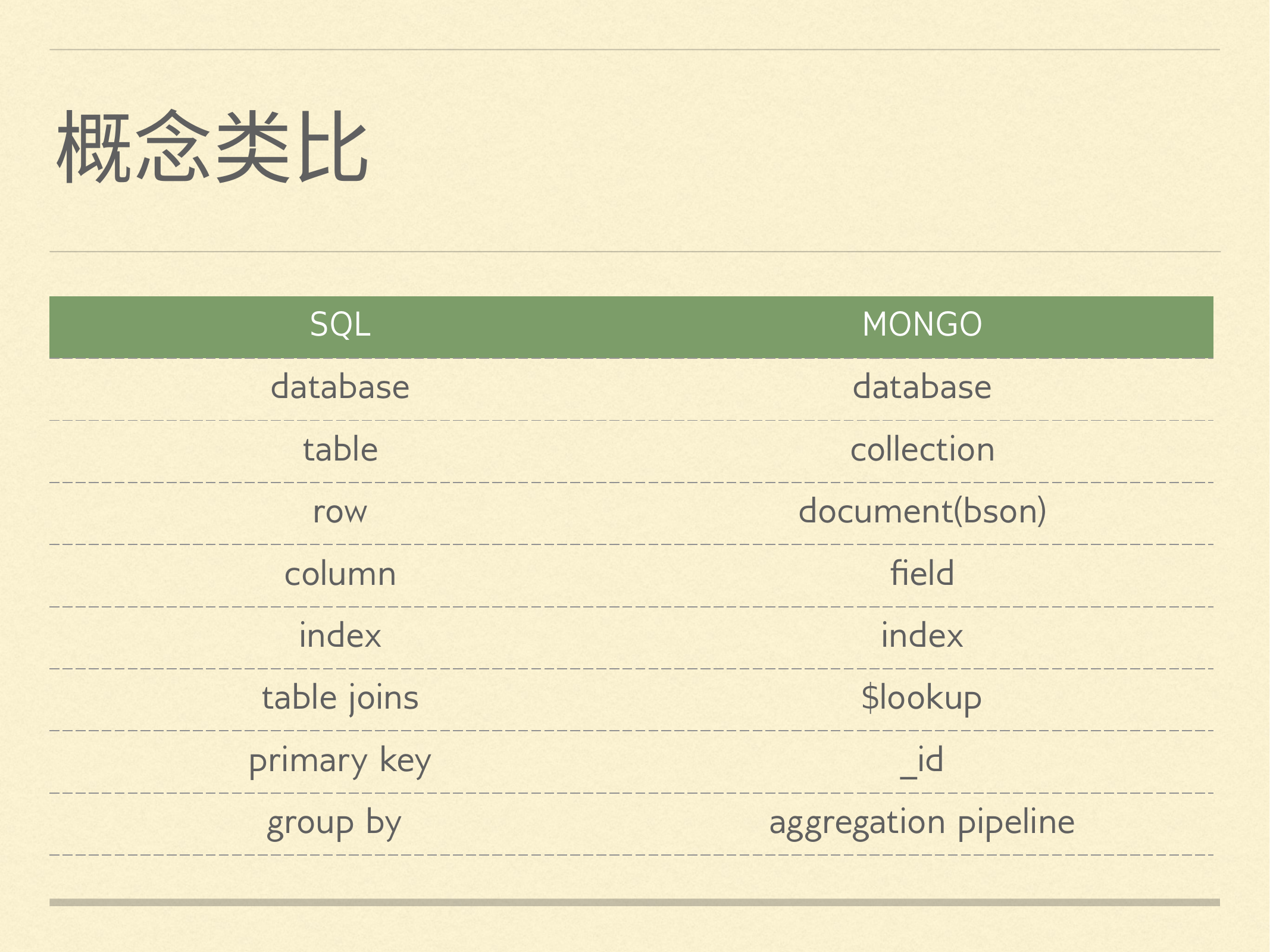

# 概念类比
| sql | MONGO |
| --- | --- |
| database | database |
| table | collection |
| row | document(bson) |
| column | field |
| index | index |
| table joins | $lookup |
| primary key | \_id |
| group by | aggregation pipeline |